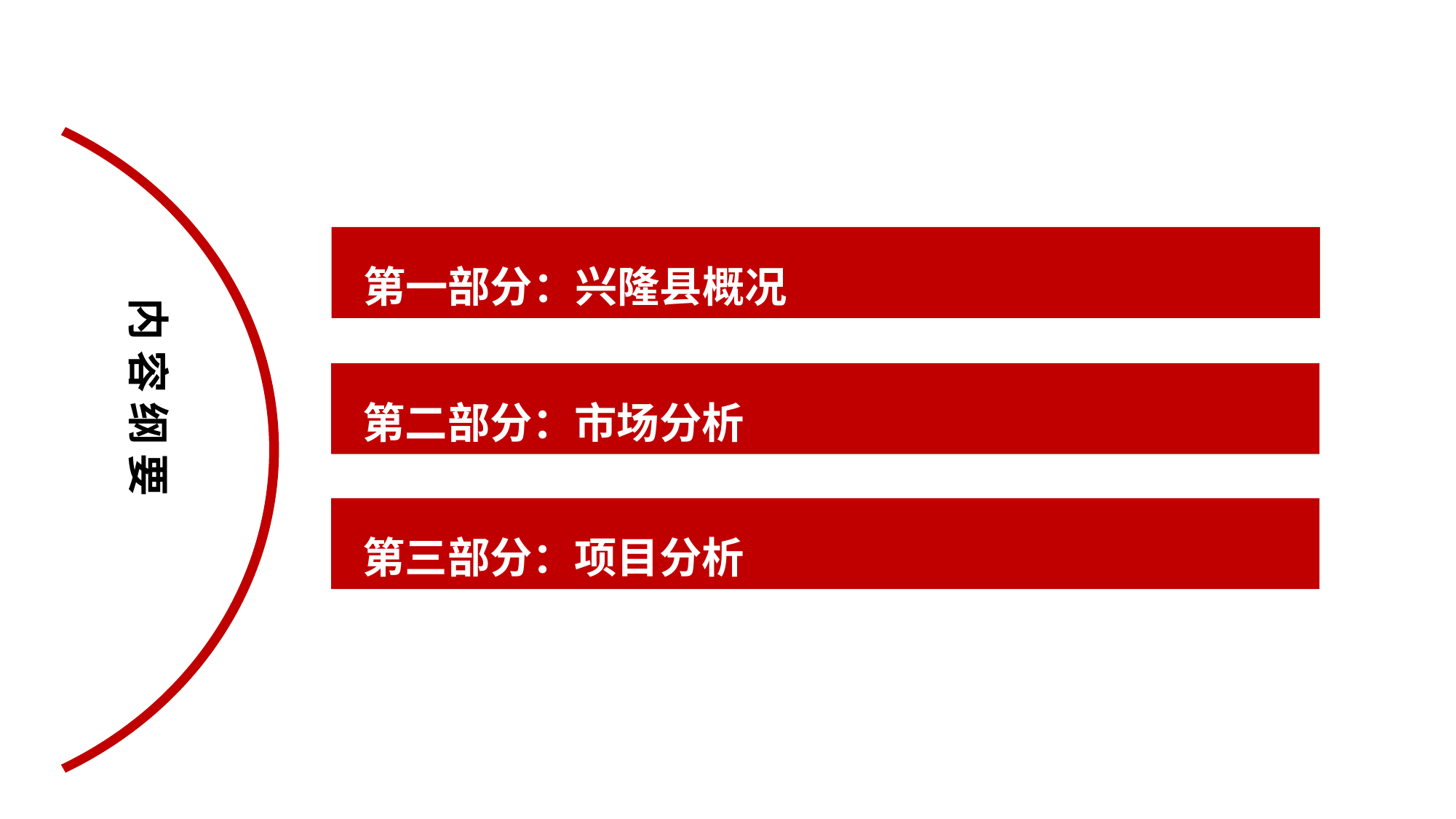

第一部分：兴隆县概况
内 容 纲 要
第二部分：市场分析
第三部分：项目分析